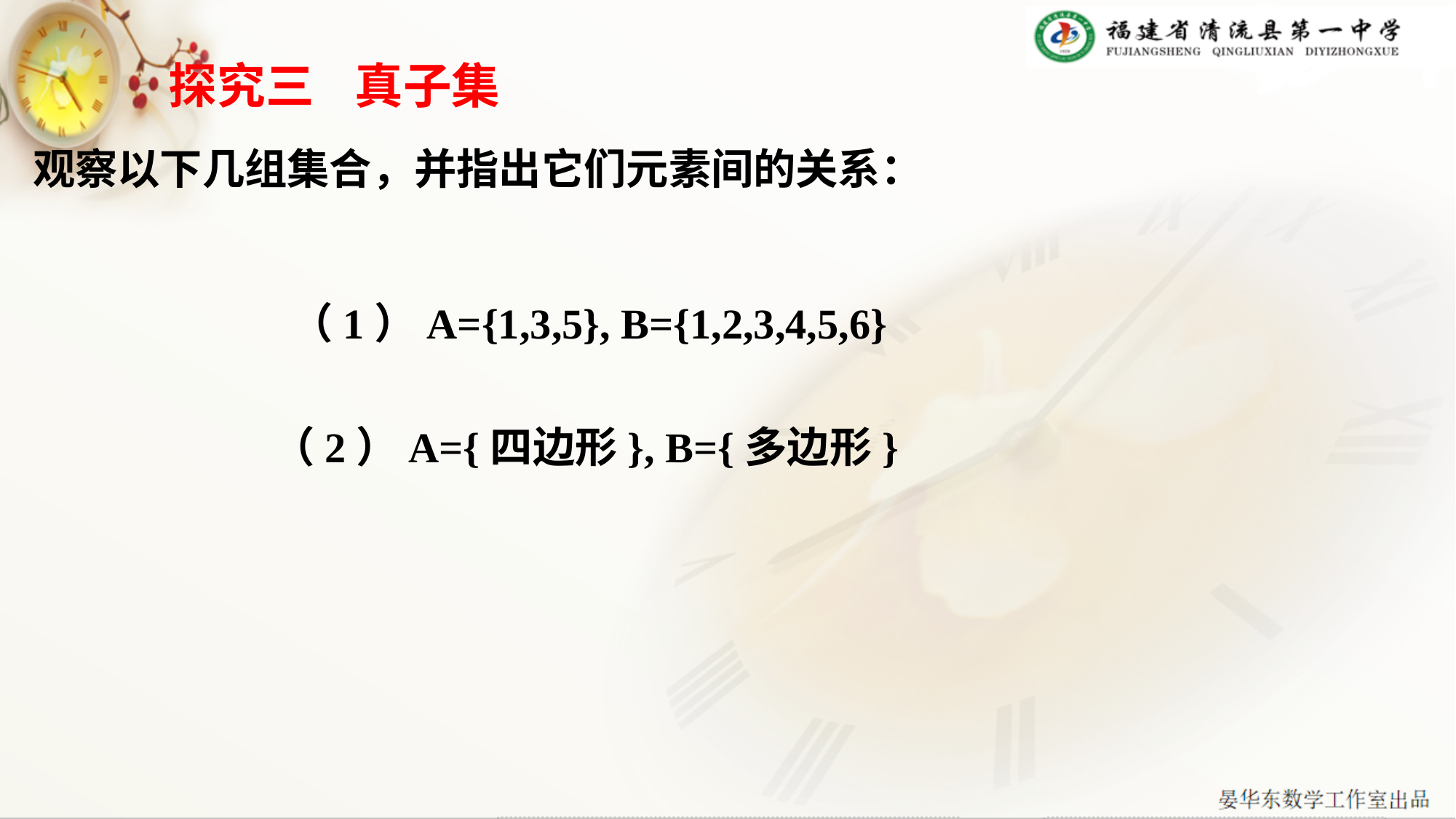

探究三   真子集
观察以下几组集合，并指出它们元素间的关系：
（1）A={1,3,5}, B={1,2,3,4,5,6}
（2）A={四边形}, B={多边形}